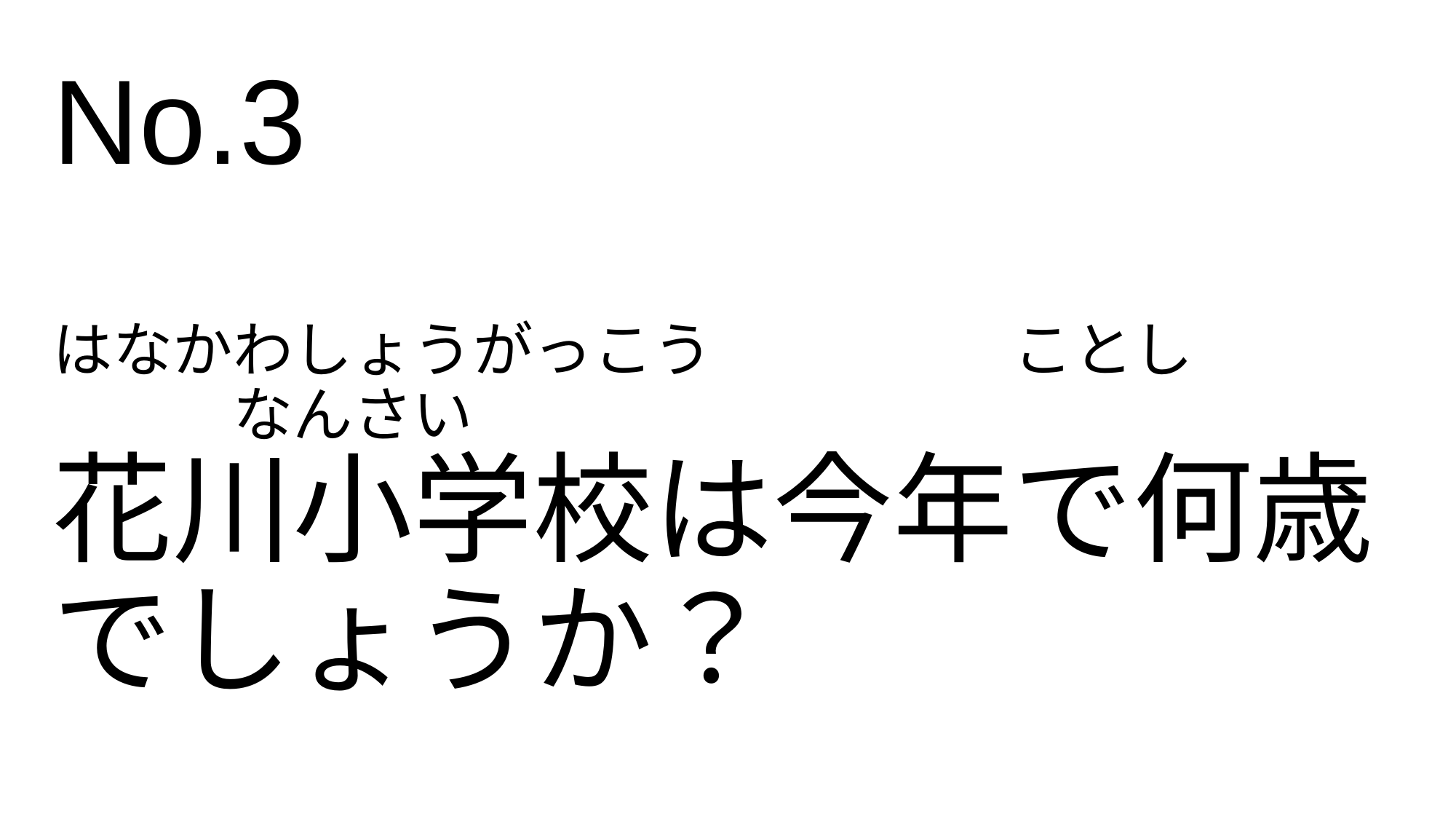

# No.3 はなかわしょうがっこう　　　　　ことし　　　　　　なんさい 花川小学校は今年で何歳 でしょうか？